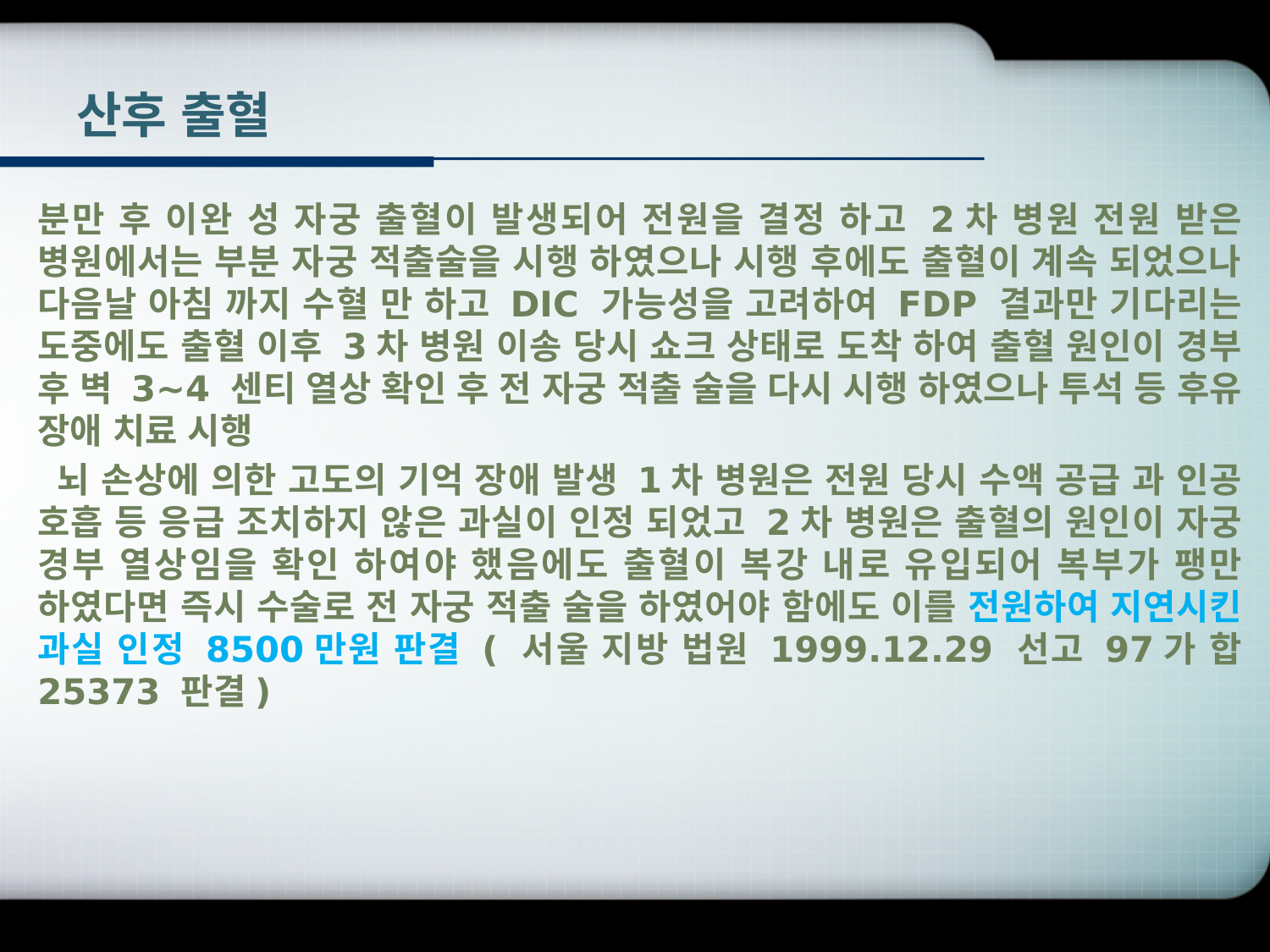

# 산후 출혈
분만 후 이완 성 자궁 출혈이 발생되어 전원을 결정 하고 2차 병원 전원 받은 병원에서는 부분 자궁 적출술을 시행 하였으나 시행 후에도 출혈이 계속 되었으나 다음날 아침 까지 수혈 만 하고 DIC 가능성을 고려하여 FDP 결과만 기다리는 도중에도 출혈 이후 3차 병원 이송 당시 쇼크 상태로 도착 하여 출혈 원인이 경부 후 벽 3~4 센티 열상 확인 후 전 자궁 적출 술을 다시 시행 하였으나 투석 등 후유 장애 치료 시행
 뇌 손상에 의한 고도의 기억 장애 발생 1차 병원은 전원 당시 수액 공급 과 인공 호흡 등 응급 조치하지 않은 과실이 인정 되었고 2차 병원은 출혈의 원인이 자궁 경부 열상임을 확인 하여야 했음에도 출혈이 복강 내로 유입되어 복부가 팽만 하였다면 즉시 수술로 전 자궁 적출 술을 하였어야 함에도 이를 전원하여 지연시킨 과실 인정 8500만원 판결 ( 서울 지방 법원 1999.12.29 선고 97가 합 25373 판결)